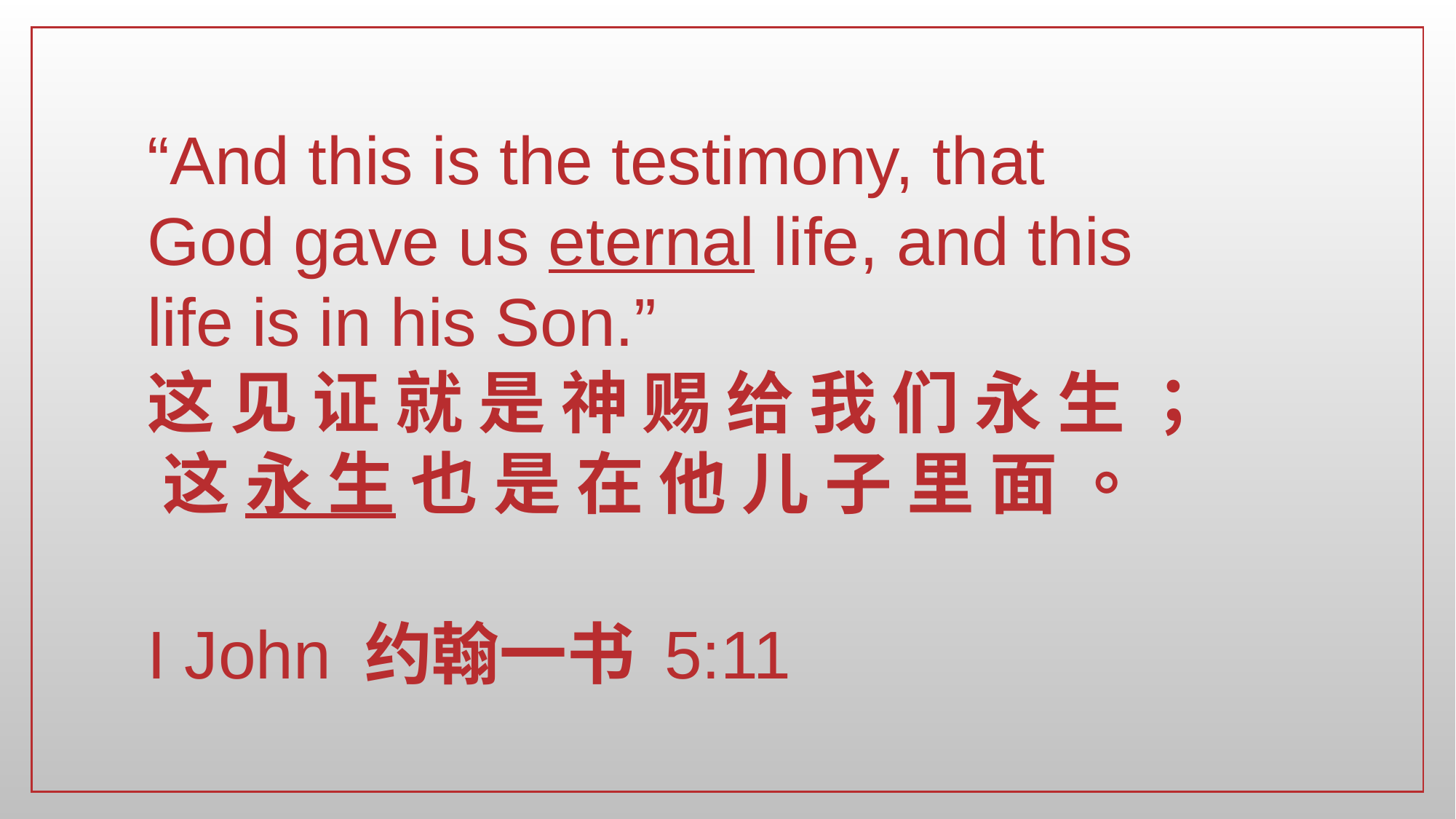

# “And this is the testimony, that God gave us eternal life, and this life is in his Son.” 这 见 证 就 是 神 赐 给 我 们 永 生 ； 这 永 生 也 是 在 他 儿 子 里 面 。 I John 约翰一书 5:11